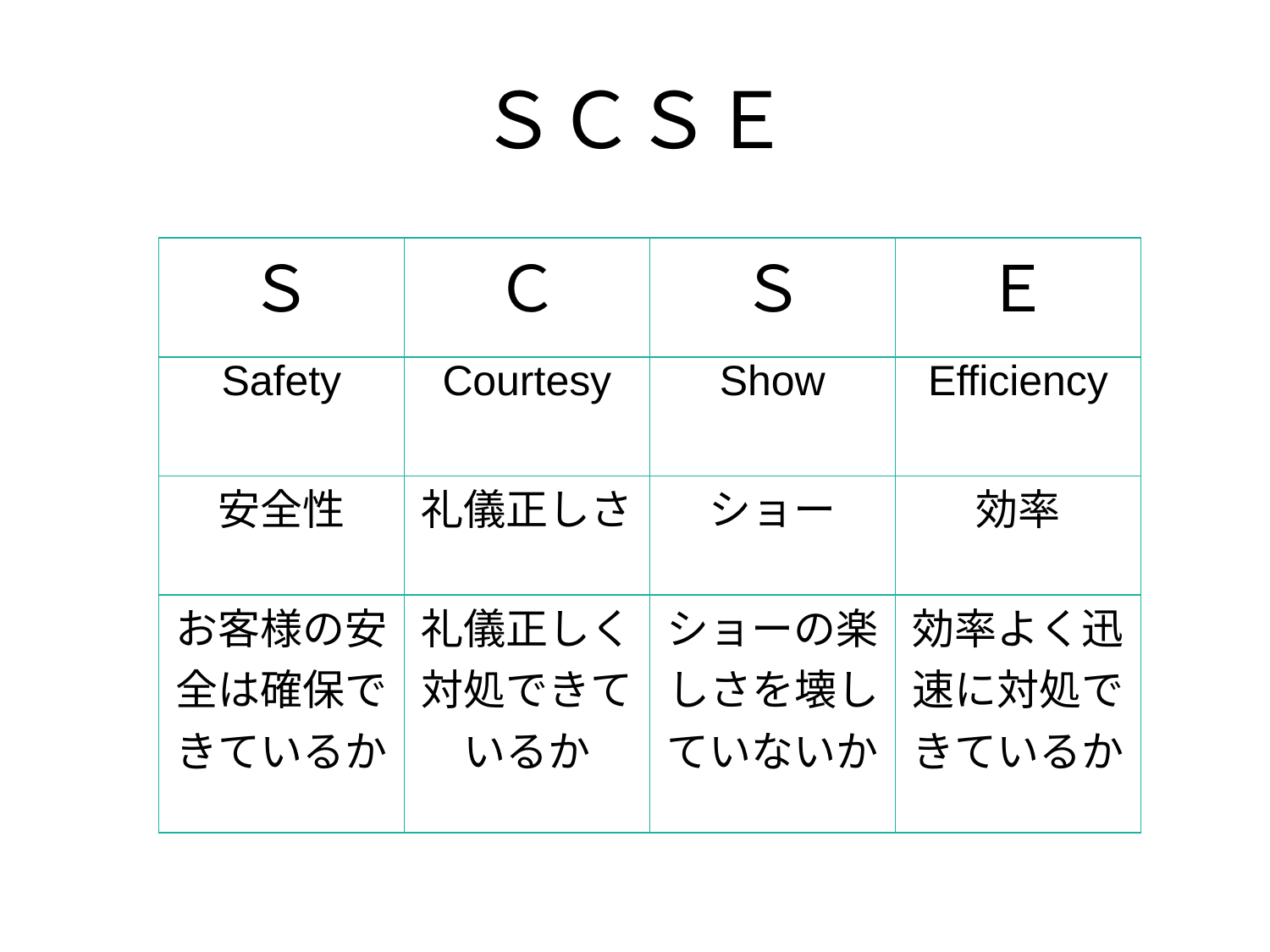

# ＳＣＳＥ
| Ｓ | Ｃ | Ｓ | Ｅ |
| --- | --- | --- | --- |
| Safety | Courtesy | Show | Efficiency |
| 安全性 | 礼儀正しさ | ショー | 効率 |
| お客様の安全は確保できているか | 礼儀正しく対処できているか | ショーの楽しさを壊していないか | 効率よく迅速に対処できているか |